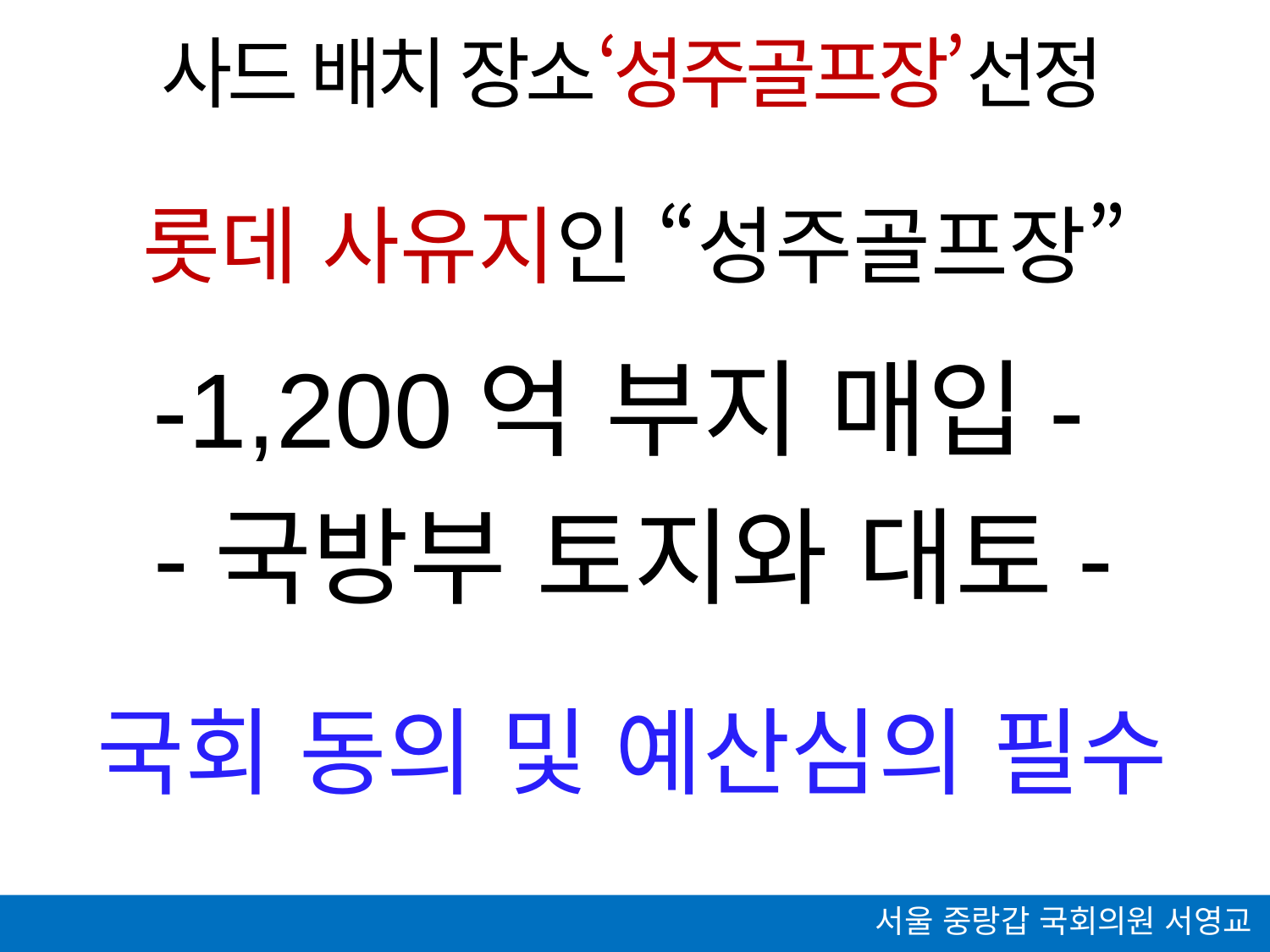

# 사드 배치 장소‘성주골프장’선정
롯데 사유지인 “성주골프장”
-1,200억 부지 매입-
-국방부 토지와 대토-
국회 동의 및 예산심의 필수

서울 중랑갑 국회의원 서영교